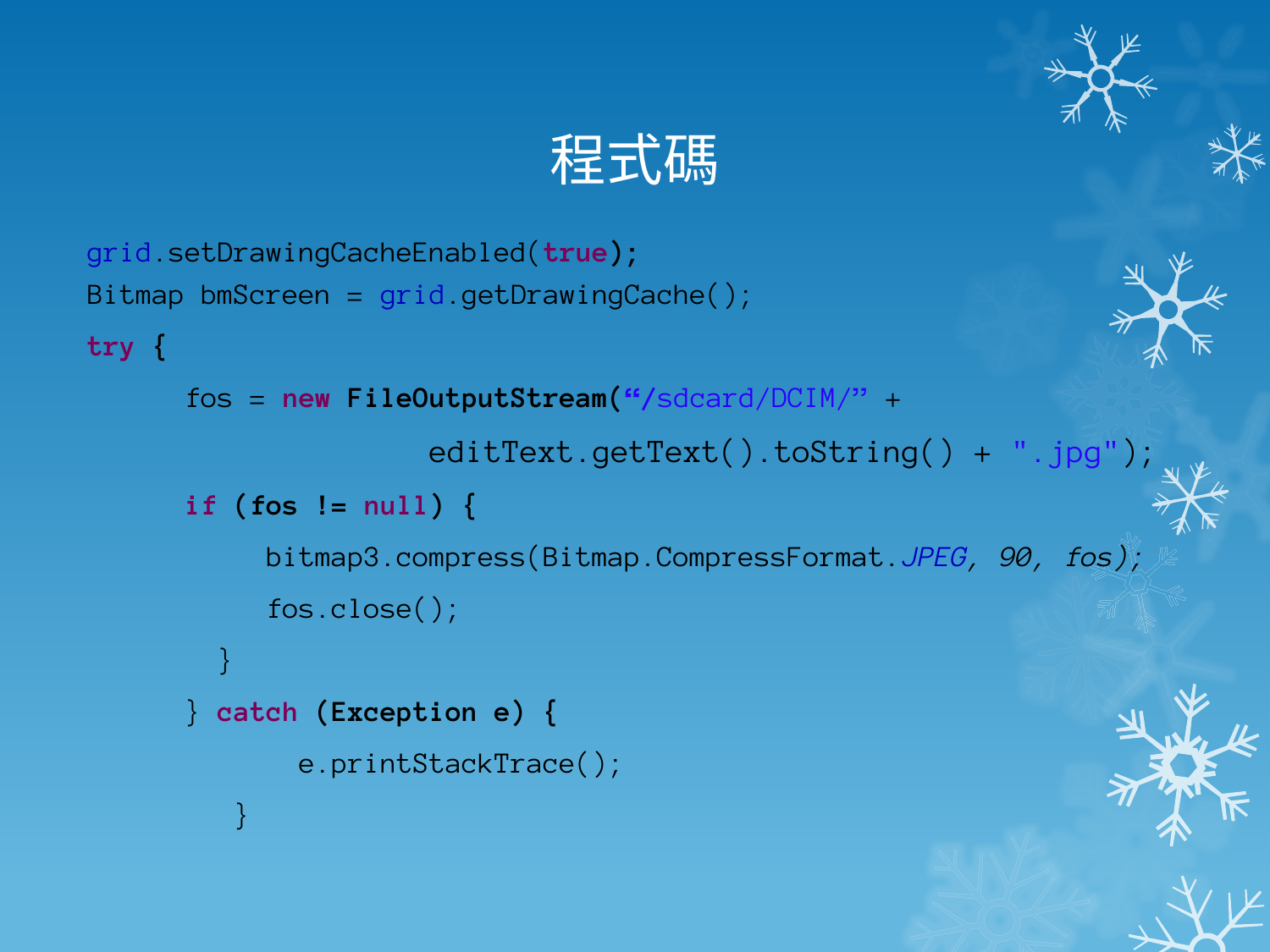

# 程式碼
grid.setDrawingCacheEnabled(true);
Bitmap bmScreen = grid.getDrawingCache();
try {
      fos = new FileOutputStream(“/sdcard/DCIM/” +
                     editText.getText().toString() + ".jpg");
      if (fos != null) {
           bitmap3.compress(Bitmap.CompressFormat.JPEG, 90, fos);
           fos.close();
        }
      } catch (Exception e) {
             e.printStackTrace();
         }